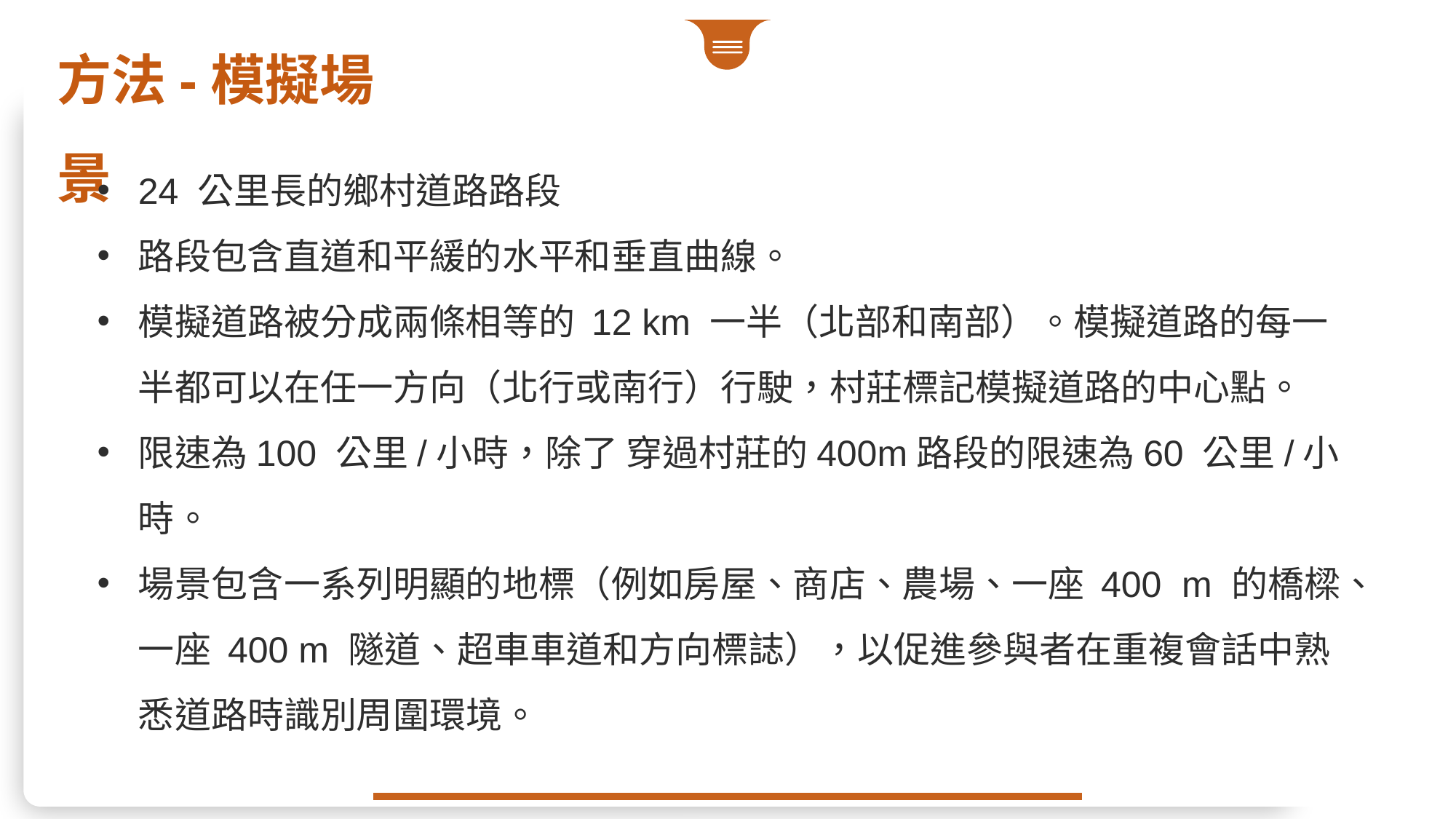

方法-模擬場景

24 公里長的鄉村道路路段
路段包含直道和平緩的水平和垂直曲線。
模擬道路被分成兩條相等的 12 km 一半（北部和南部）。模擬道路的每一半都可以在任一方向（北行或南行）行駛，村莊標記模擬道路的中心點。
限速為100 公里/小時，除了 穿過村莊的400m路段的限速為60 公里/小時。
場景包含一系列明顯的地標（例如房屋、商店、農場、一座 400  m 的橋樑、一座 400 m 隧道、超車車道和方向標誌），以促進參與者在重複會話中熟悉道路時識別周圍環境。
A
B